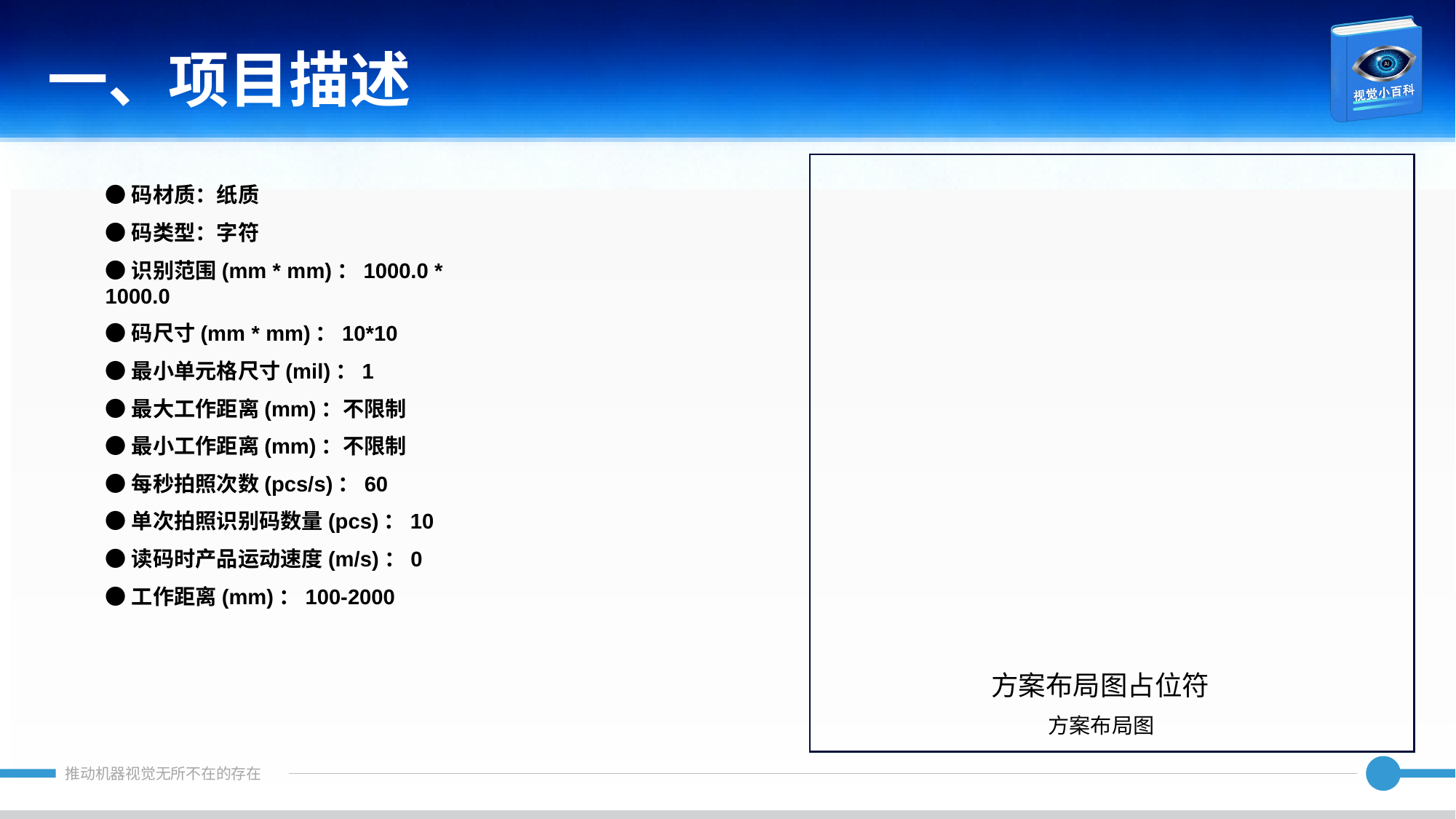

一、项目描述

●码材质：纸质
●码类型：字符
●识别范围(mm * mm)：1000.0 * 1000.0
●码尺寸(mm * mm)：10*10
●最小单元格尺寸(mil)：1
●最大工作距离(mm)：不限制
●最小工作距离(mm)：不限制
●每秒拍照次数(pcs/s)：60
●单次拍照识别码数量(pcs)：10
●读码时产品运动速度(m/s)：0
●工作距离(mm)：100-2000

方案布局图占位符
方案布局图
3